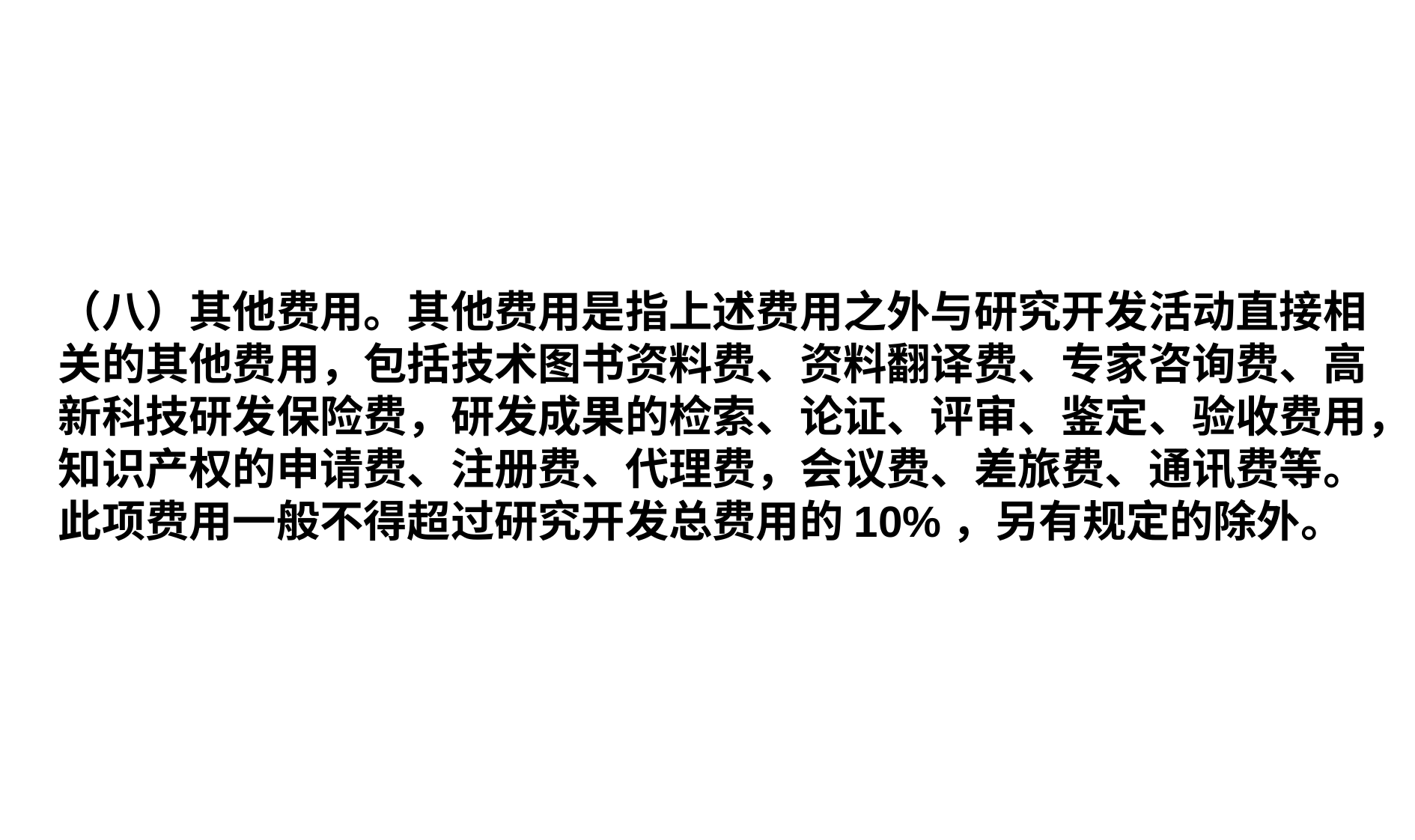

（八）其他费用。其他费用是指上述费用之外与研究开发活动直接相关的其他费用，包括技术图书资料费、资料翻译费、专家咨询费、高新科技研发保险费，研发成果的检索、论证、评审、鉴定、验收费用，知识产权的申请费、注册费、代理费，会议费、差旅费、通讯费等。此项费用一般不得超过研究开发总费用的10%，另有规定的除外。